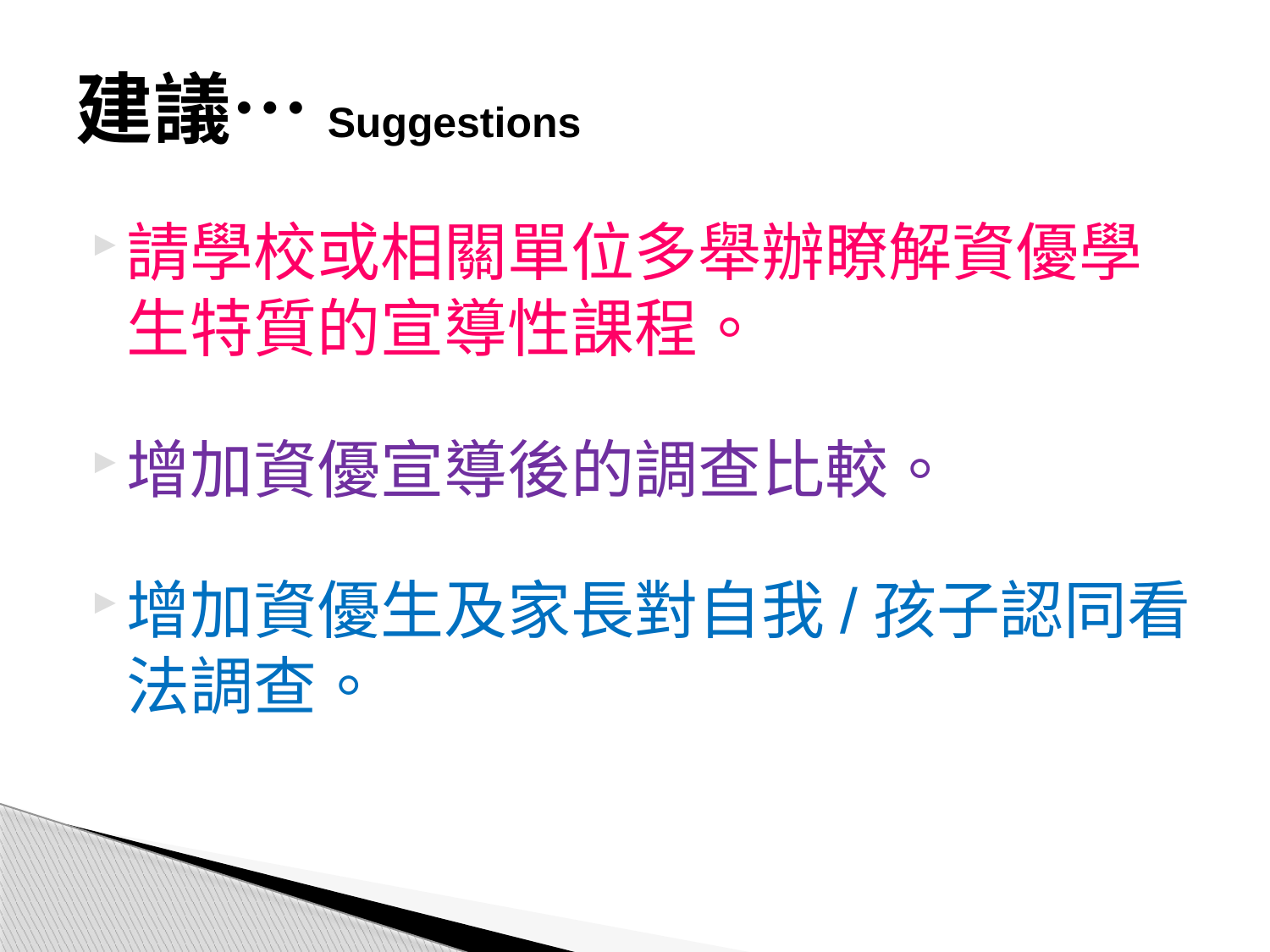

建議…Suggestions
請學校或相關單位多舉辦瞭解資優學生特質的宣導性課程。

增加資優宣導後的調查比較。

增加資優生及家長對自我/孩子認同看法調查。